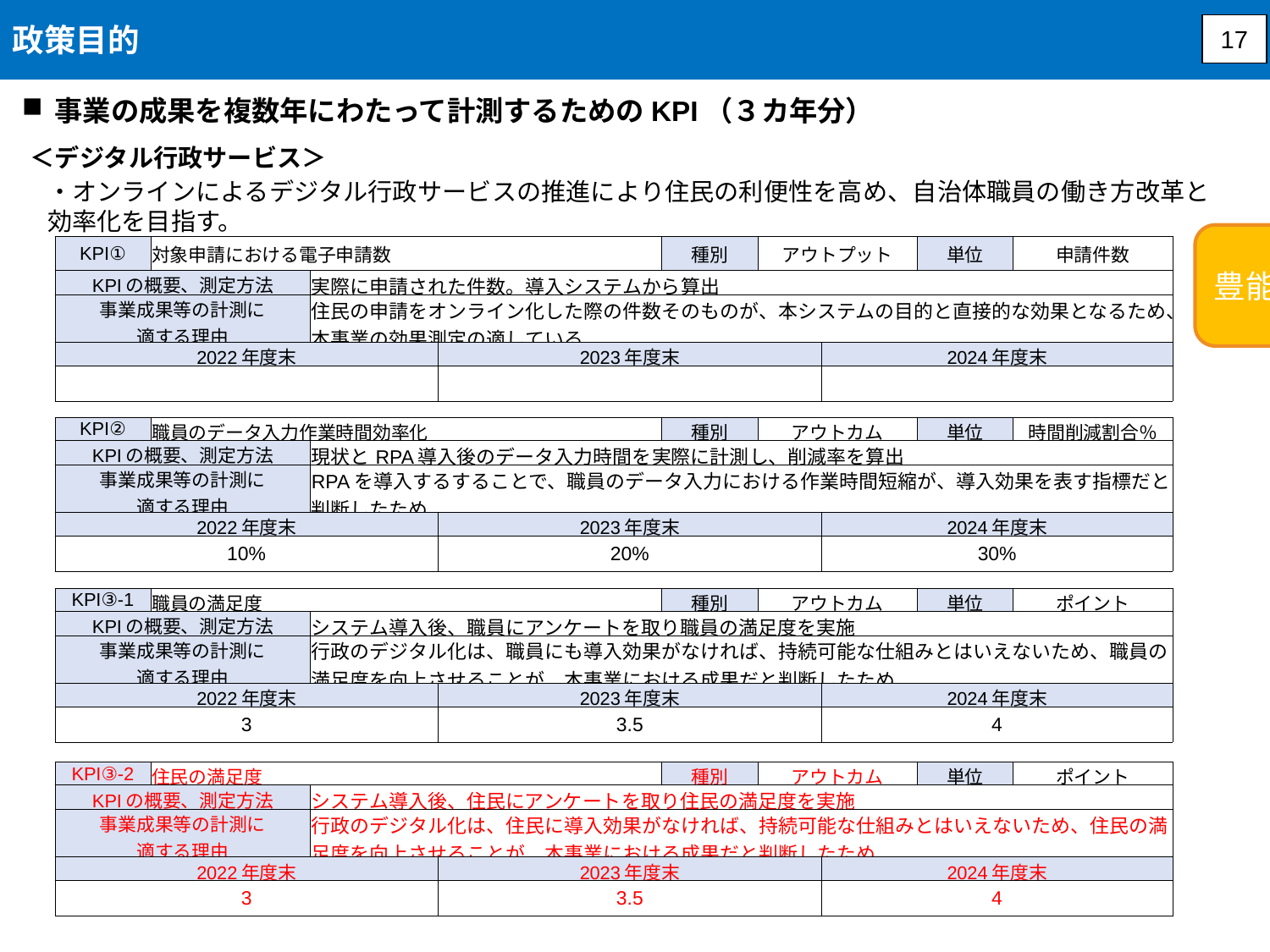

政策目的
17
事業の成果を複数年にわたって計測するためのKPI（３カ年分）
＜デジタル行政サービス＞
・オンラインによるデジタル行政サービスの推進により住民の利便性を高め、自治体職員の働き方改革と効率化を目指す。
豊能町と決める
| KPI① | 対象申請における電子申請数 |  |  | 種別 | アウトプット |  | 単位 | 申請件数 |
| --- | --- | --- | --- | --- | --- | --- | --- | --- |
| KPIの概要、測定方法 |  | 実際に申請された件数。導入システムから算出 |  |  |  |  |  |  |
| 事業成果等の計測に 適する理由 |  | 住民の申請をオンライン化した際の件数そのものが、本システムの目的と直接的な効果となるため、本事業の効果測定の適している |  |  |  |  |  |  |
| 2022年度末 |  |  | 2023年度末 |  |  | 2024年度末 |  |  |
|  |  |  |  |  |  |  |  |  |
| KPI② | 職員のデータ入力作業時間効率化 |  |  | 種別 | アウトカム |  | 単位 | 時間削減割合％ |
| --- | --- | --- | --- | --- | --- | --- | --- | --- |
| KPIの概要、測定方法 |  | 現状とRPA導入後のデータ入力時間を実際に計測し、削減率を算出 |  |  |  |  |  |  |
| 事業成果等の計測に 適する理由 |  | RPAを導入するすることで、職員のデータ入力における作業時間短縮が、導入効果を表す指標だと判断したため |  |  |  |  |  |  |
| 2022年度末 |  |  | 2023年度末 |  |  | 2024年度末 |  |  |
| 10% |  |  | 20% |  |  | 30% |  |  |
| KPI③-1 | 職員の満足度 |  |  | 種別 | アウトカム |  | 単位 | ポイント |
| --- | --- | --- | --- | --- | --- | --- | --- | --- |
| KPIの概要、測定方法 |  | システム導入後、職員にアンケートを取り職員の満足度を実施 |  |  |  |  |  |  |
| 事業成果等の計測に 適する理由 |  | 行政のデジタル化は、職員にも導入効果がなければ、持続可能な仕組みとはいえないため、職員の満足度を向上させることが、本事業における成果だと判断したため |  |  |  |  |  |  |
| 2022年度末 |  |  | 2023年度末 |  |  | 2024年度末 |  |  |
| 3 |  |  | 3.5 |  |  | 4 |  |  |
| KPI③-2 | 住民の満足度 |  |  | 種別 | アウトカム |  | 単位 | ポイント |
| --- | --- | --- | --- | --- | --- | --- | --- | --- |
| KPIの概要、測定方法 |  | システム導入後、住民にアンケートを取り住民の満足度を実施 |  |  |  |  |  |  |
| 事業成果等の計測に 適する理由 |  | 行政のデジタル化は、住民に導入効果がなければ、持続可能な仕組みとはいえないため、住民の満足度を向上させることが、本事業における成果だと判断したため |  |  |  |  |  |  |
| 2022年度末 |  |  | 2023年度末 |  |  | 2024年度末 |  |  |
| 3 |  |  | 3.5 |  |  | 4 |  |  |